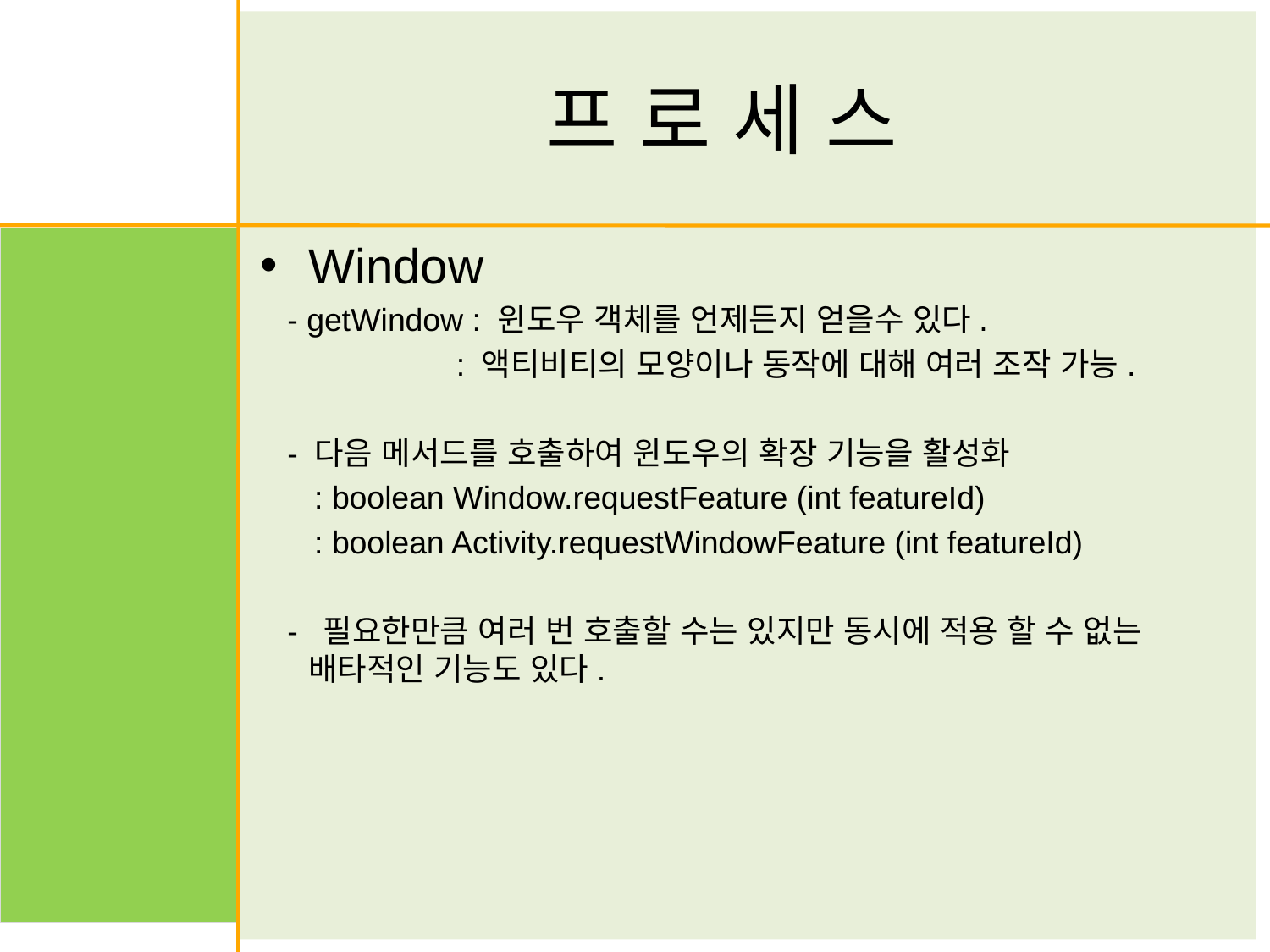

# 프 로 세 스
Window
   - getWindow : 윈도우 객체를 언제든지 얻을수 있다.
                      : 액티비티의 모양이나 동작에 대해 여러 조작 가능.

   - 다음 메서드를 호출하여 윈도우의 확장 기능을 활성화
      : boolean Window.requestFeature (int featureId)
      : boolean Activity.requestWindowFeature (int featureId)

   -  필요한만큼 여러 번 호출할 수는 있지만 동시에 적용 할 수 없는 배타적인 기능도 있다.